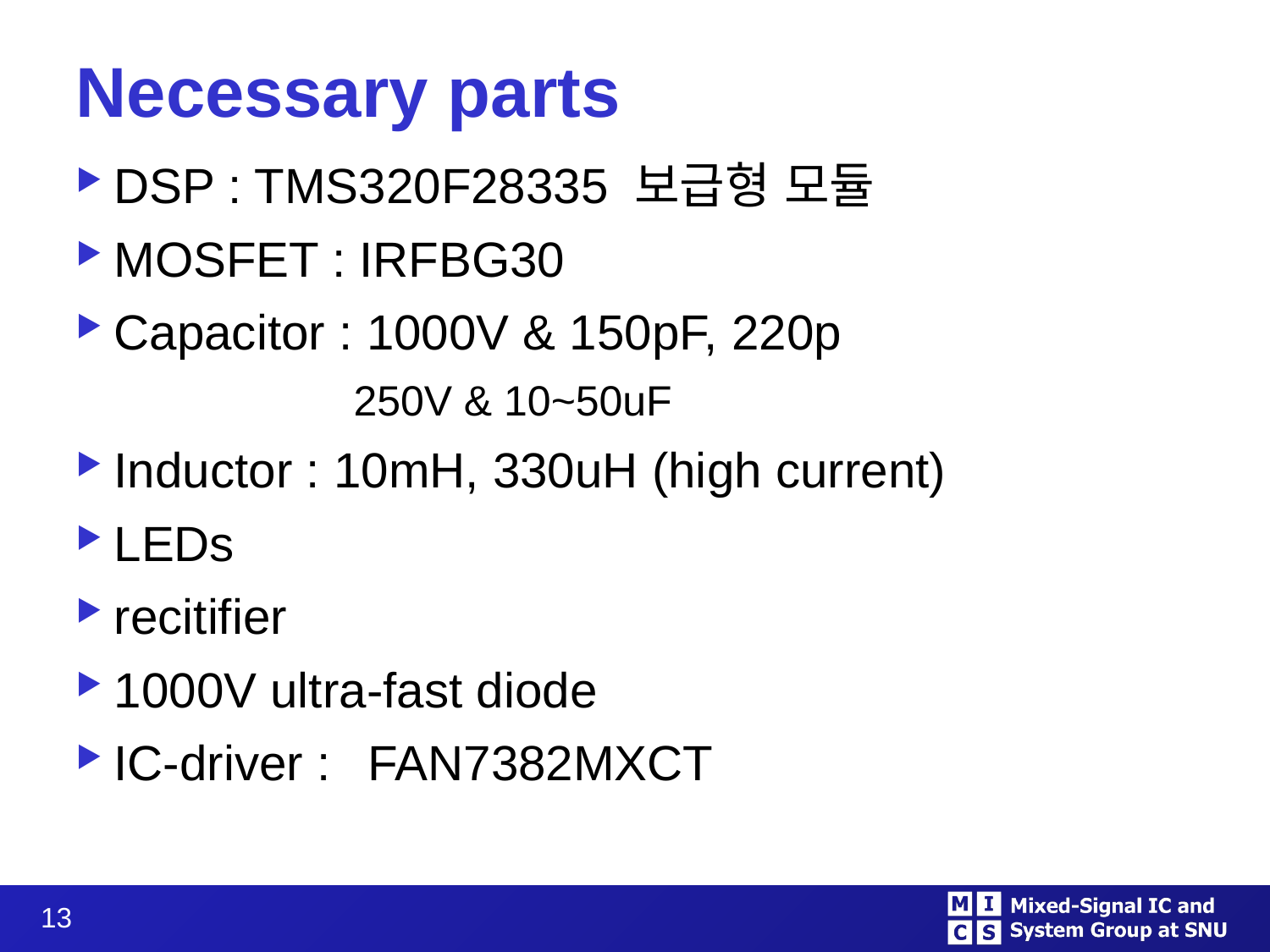

# Necessary parts
DSP : TMS320F28335 보급형 모듈
MOSFET : IRFBG30
Capacitor : 1000V & 150pF, 220p
		  250V & 10~50uF
Inductor : 10mH, 330uH (high current)
LEDs
recitifier
1000V ultra-fast diode
IC-driver : 	FAN7382MXCT
13